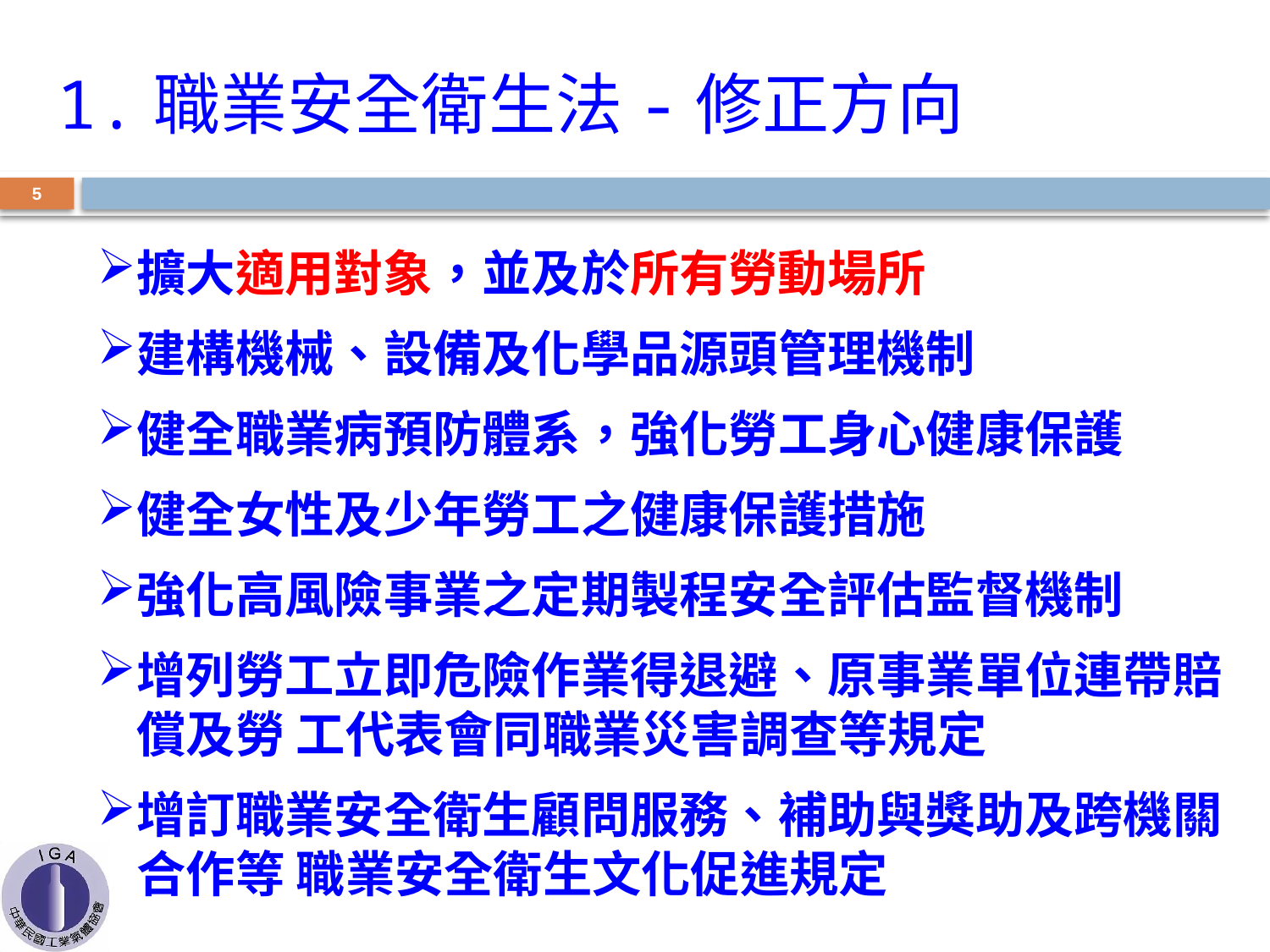

1.職業安全衛生法-修正方向
5
擴大適用對象，並及於所有勞動場所
建構機械、設備及化學品源頭管理機制
健全職業病預防體系，強化勞工身心健康保護
健全女性及少年勞工之健康保護措施
強化高風險事業之定期製程安全評估監督機制
增列勞工立即危險作業得退避、原事業單位連帶賠償及勞 工代表會同職業災害調查等規定
增訂職業安全衛生顧問服務、補助與獎助及跨機關合作等 職業安全衛生文化促進規定